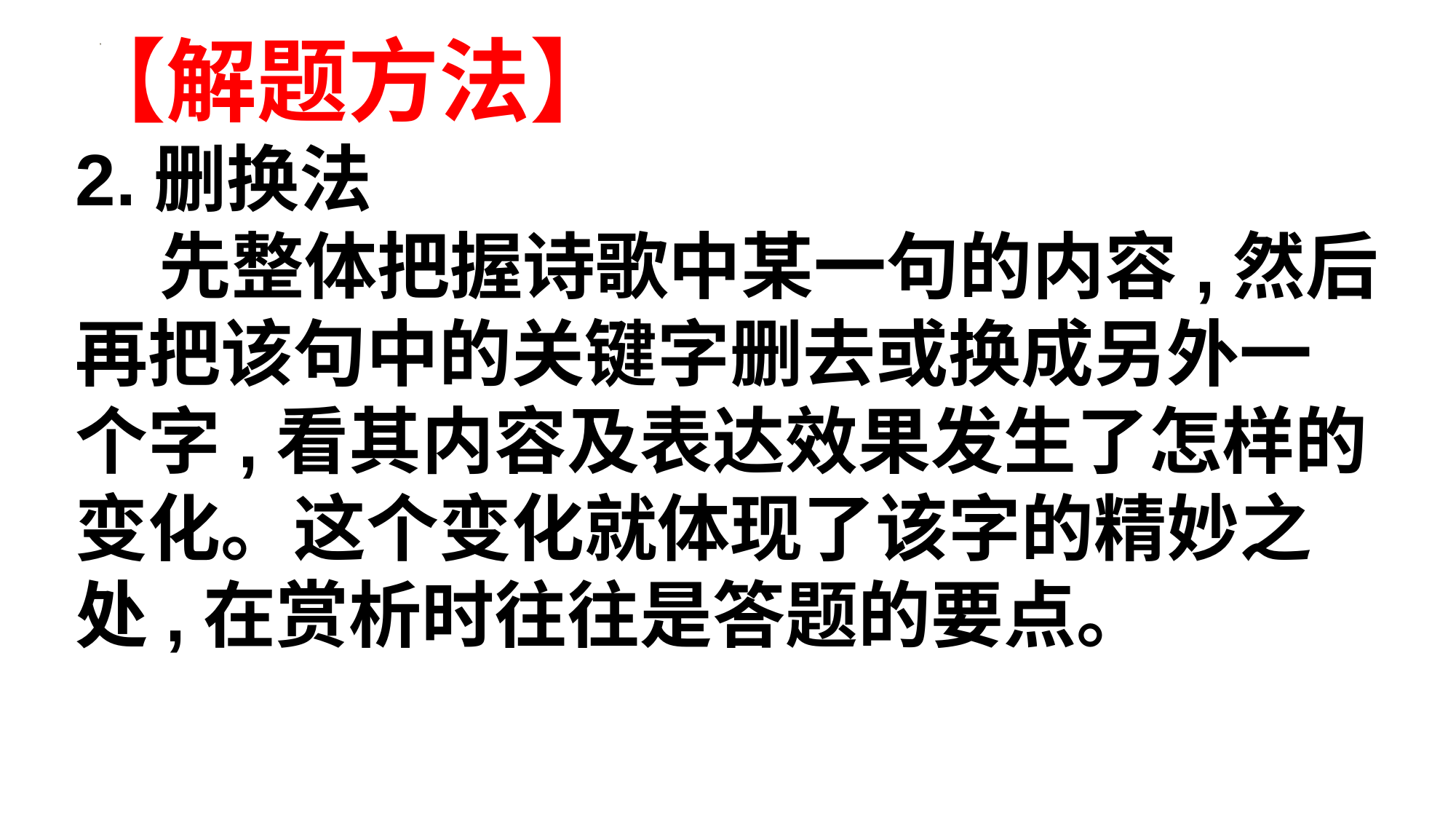

【解题方法】
2.删换法
    先整体把握诗歌中某一句的内容,然后再把该句中的关键字删去或换成另外一个字,看其内容及表达效果发生了怎样的变化。这个变化就体现了该字的精妙之处,在赏析时往往是答题的要点。